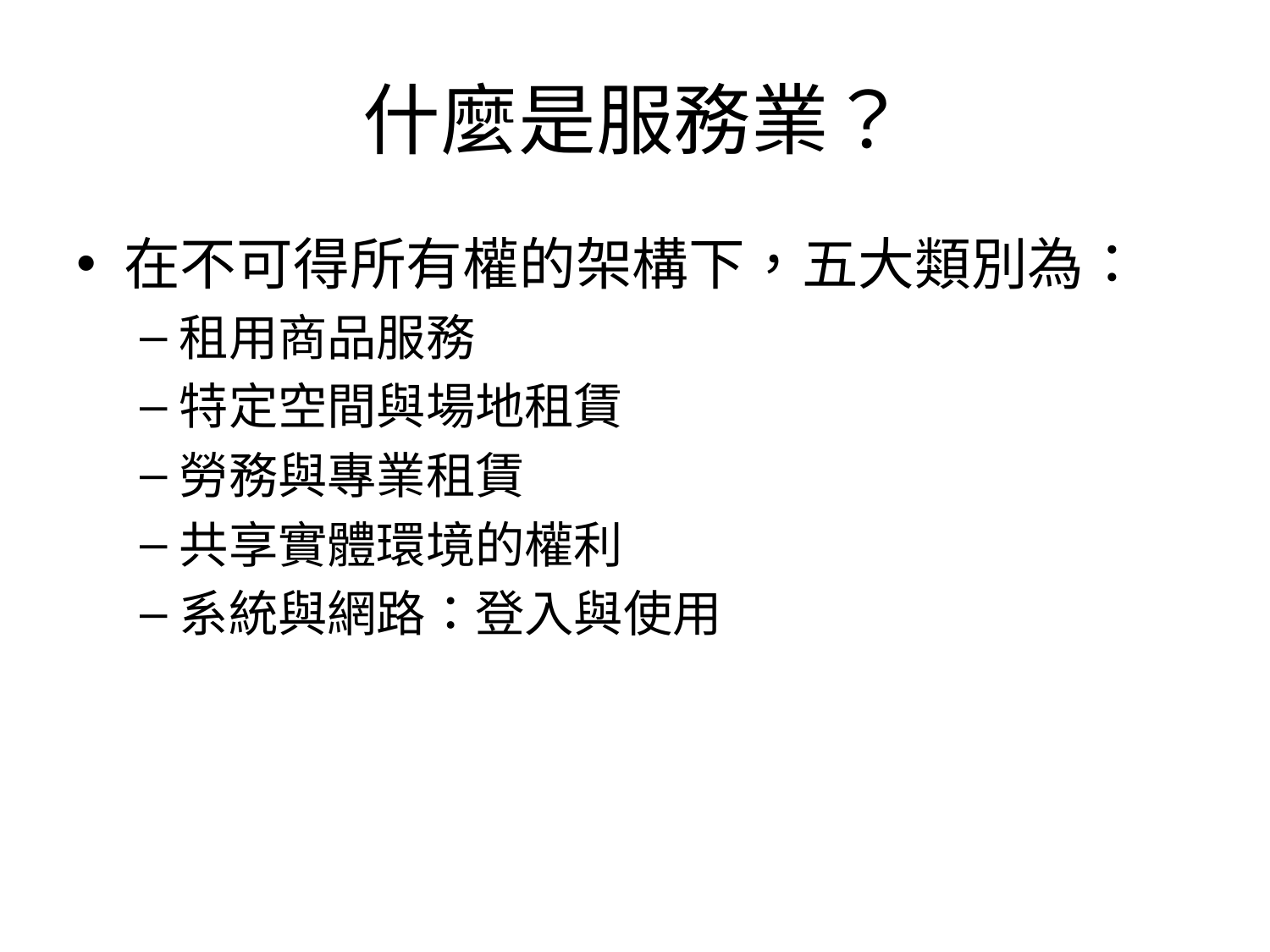

# 什麼是服務業？
在不可得所有權的架構下，五大類別為：
租用商品服務
特定空間與場地租賃
勞務與專業租賃
共享實體環境的權利
系統與網路：登入與使用